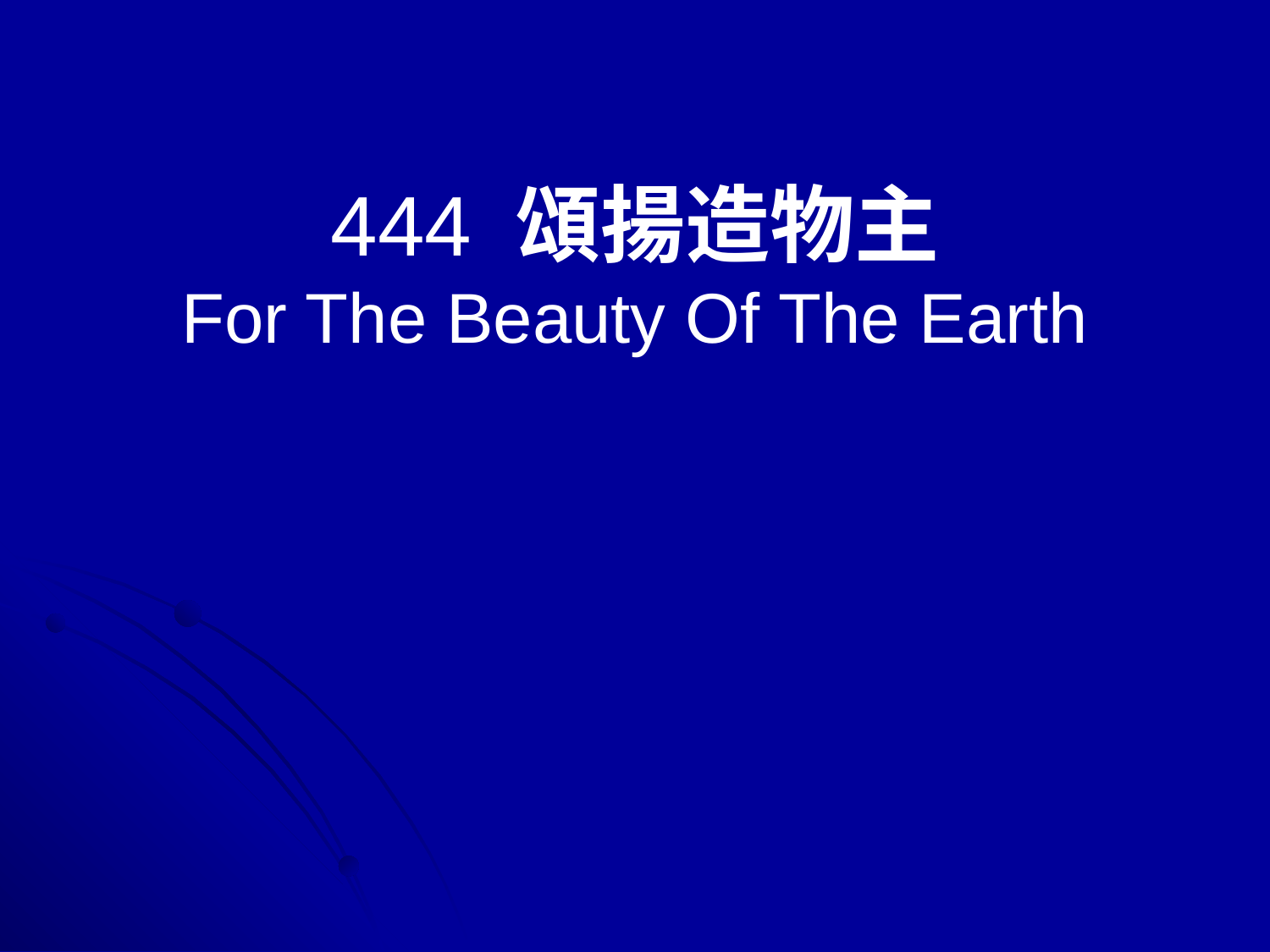

# 444 頌揚造物主 For The Beauty Of The Earth